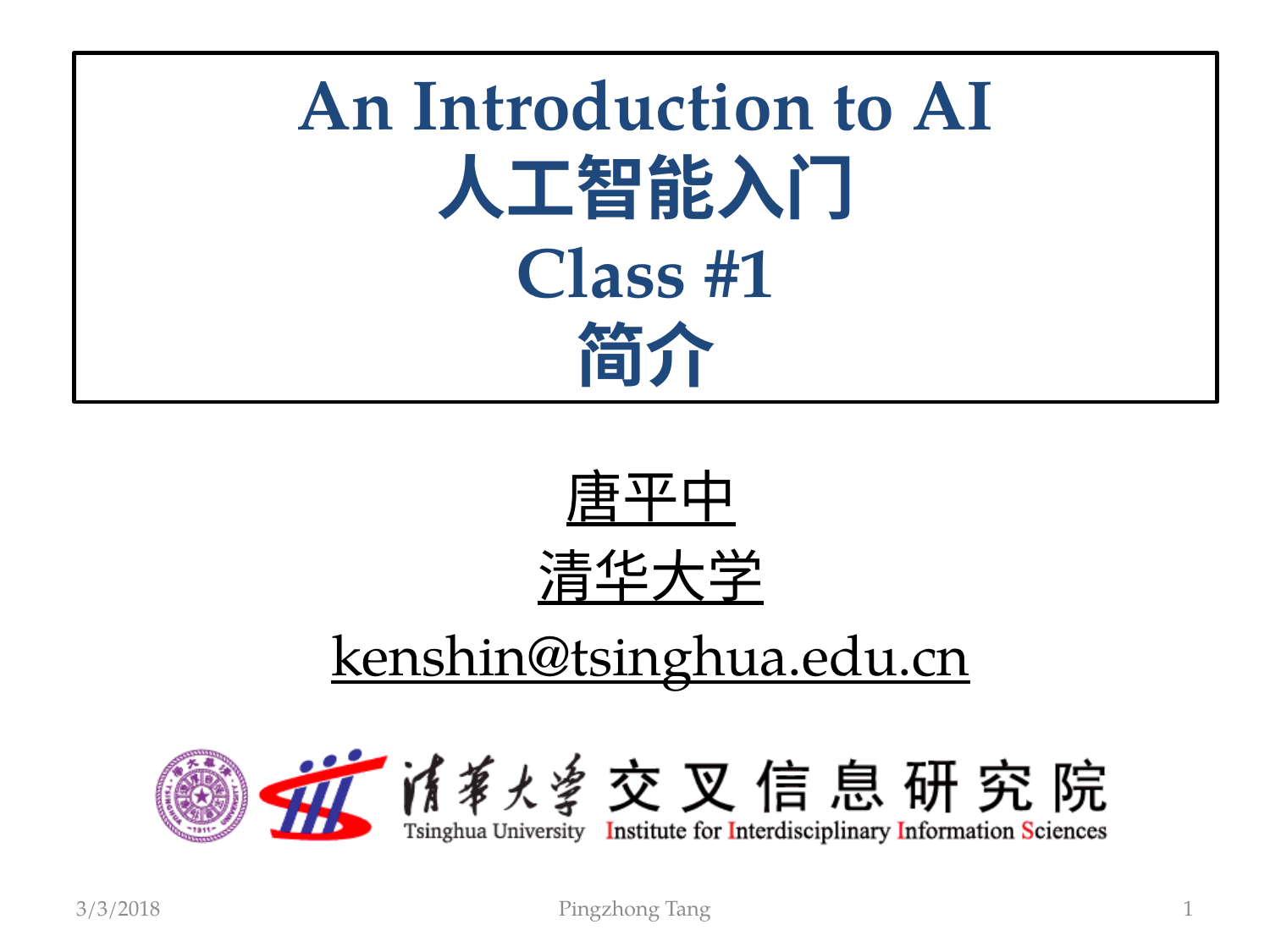

# An Introduction to AI 人工智能入门 Class #1 简介
唐平中
清华大学
kenshin@tsinghua.edu.cn
3/3/2018
Pingzhong Tang
1